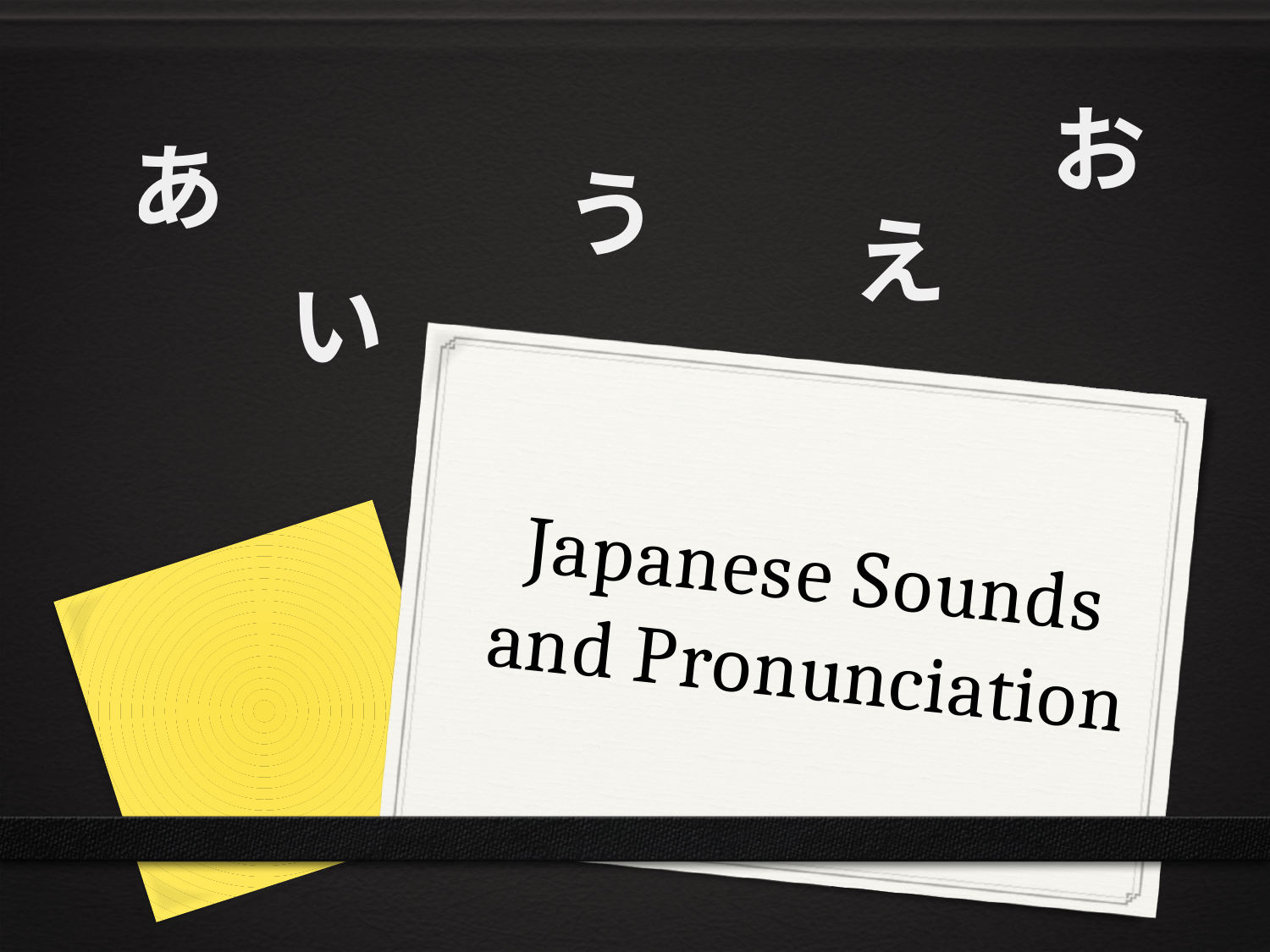

お
あ
う
え
い
# Japanese Sounds and Pronunciation